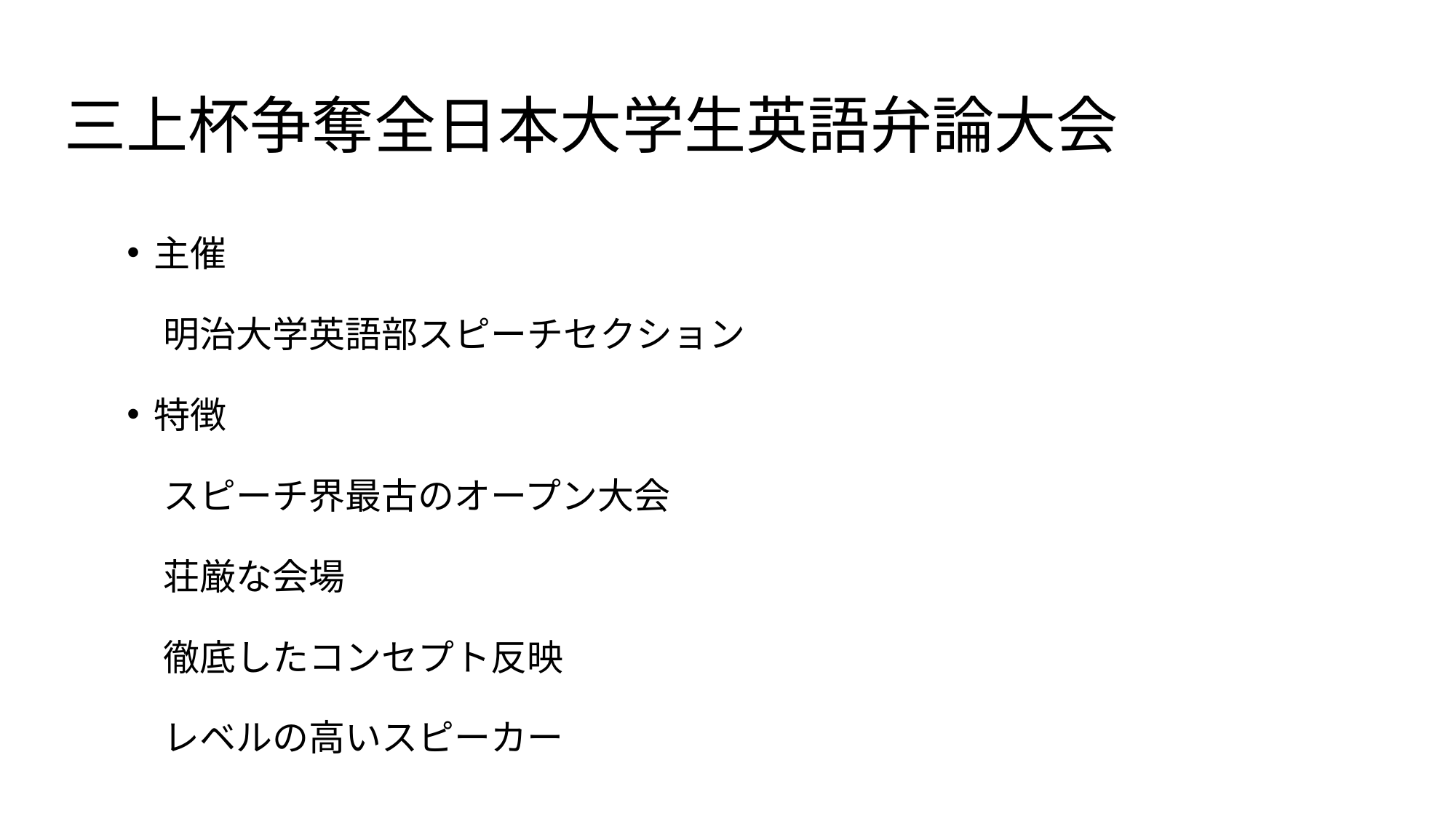

# 三上杯争奪全日本大学生英語弁論大会
主催
　明治大学英語部スピーチセクション
特徴
　スピーチ界最古のオープン大会
　荘厳な会場
　徹底したコンセプト反映
　レベルの高いスピーカー